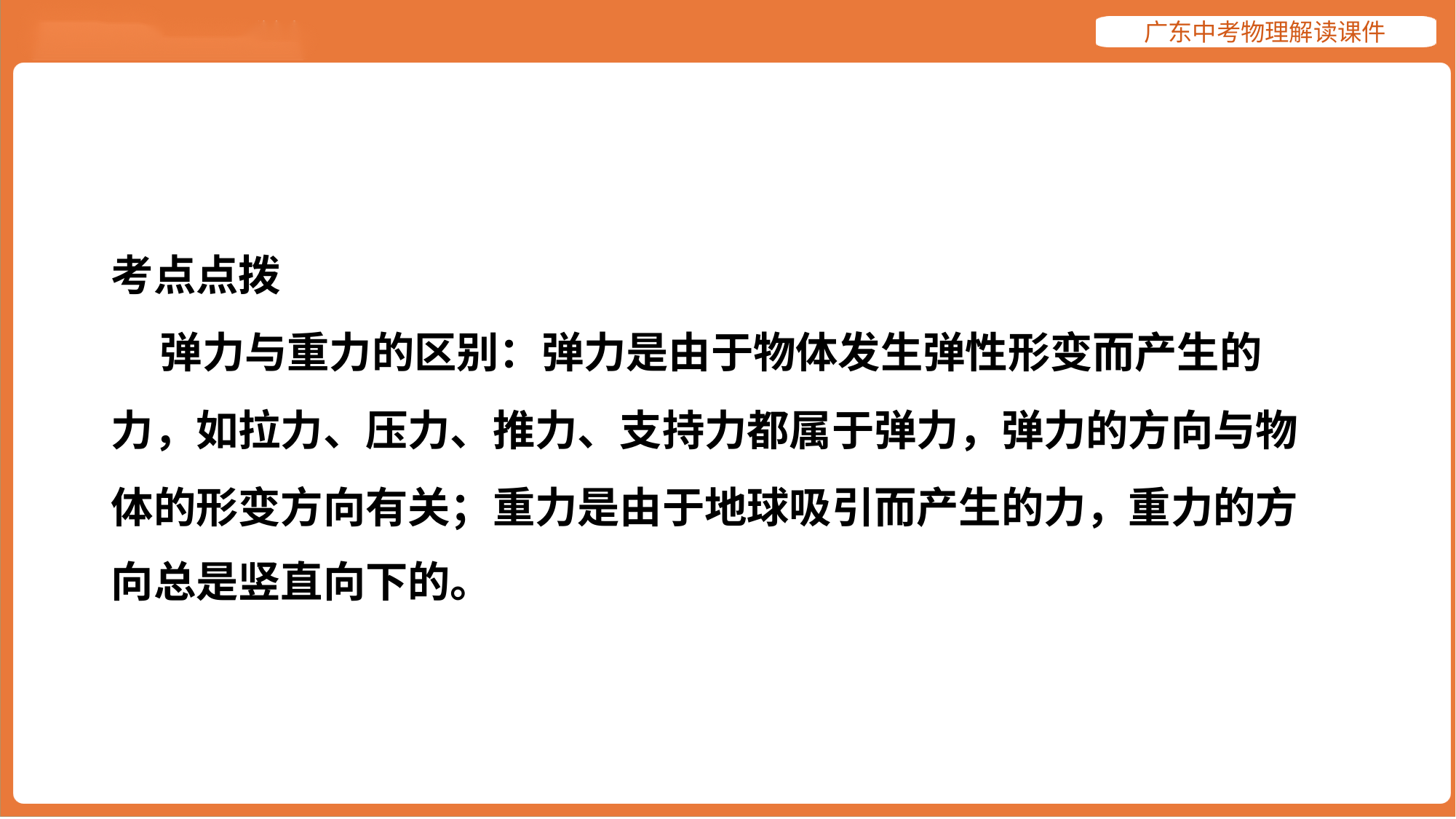

考点点拨
    弹力与重力的区别：弹力是由于物体发生弹性形变而产生的
力，如拉力、压力、推力、支持力都属于弹力，弹力的方向与物
体的形变方向有关；重力是由于地球吸引而产生的力，重力的方
向总是竖直向下的。